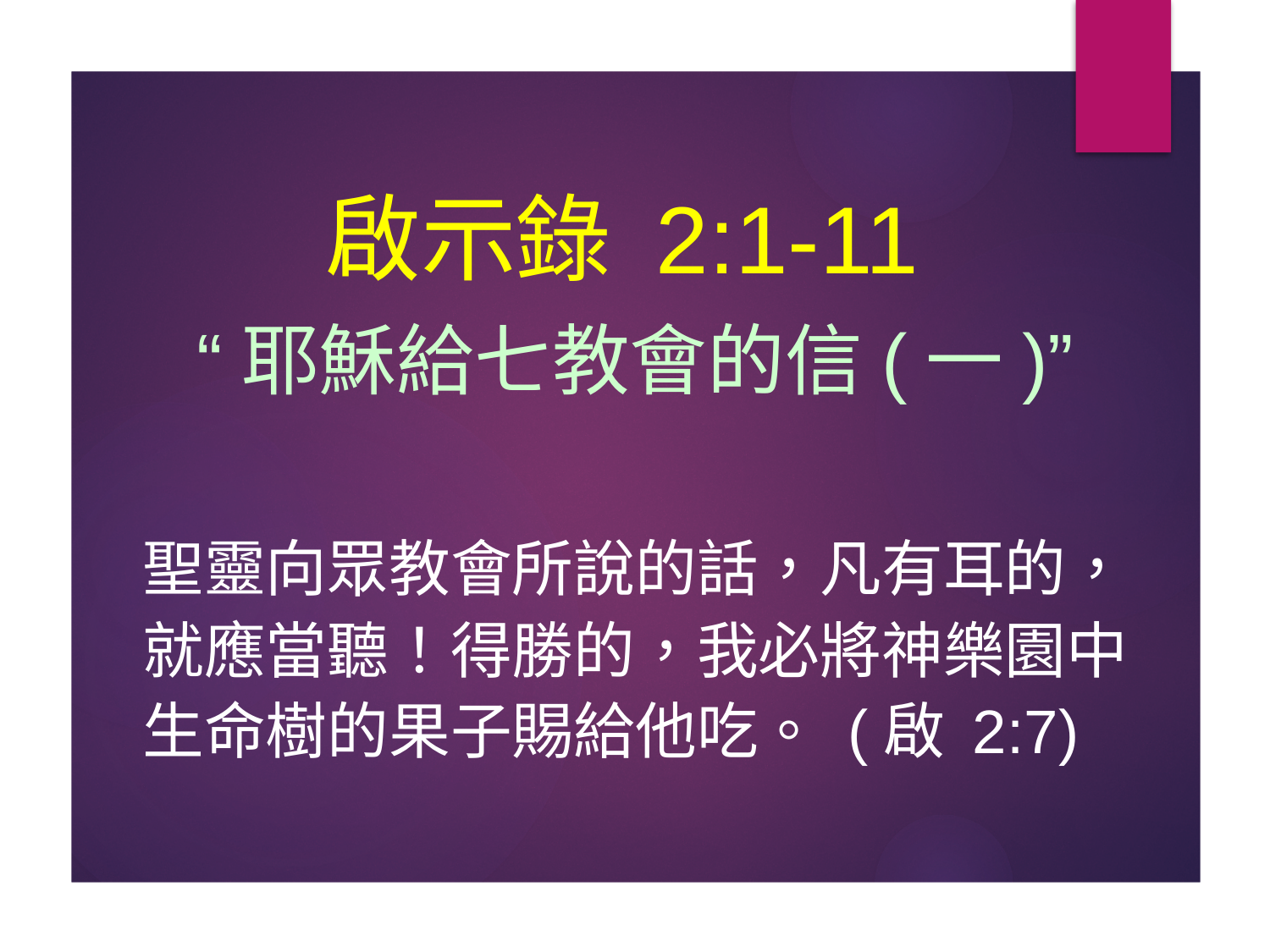

# 啟示錄 2:1-11 “耶穌給七教會的信(一)”
聖靈向眾教會所說的話，凡有耳的，就應當聽！得勝的，我必將神樂園中生命樹的果子賜給他吃。 (啟 2:7)